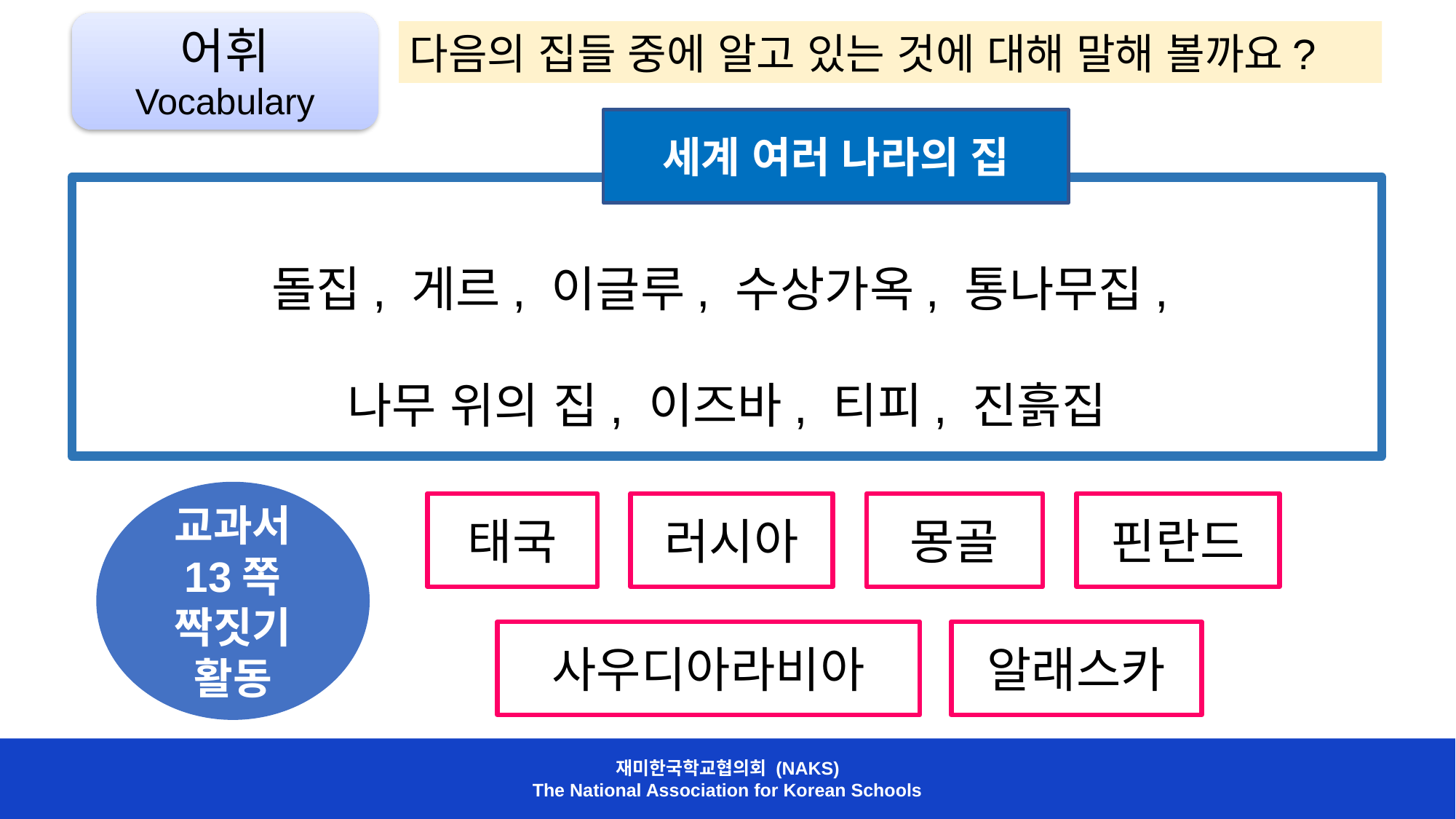

어휘 Vocabulary
다음의 집들 중에 알고 있는 것에 대해 말해 볼까요?
세계 여러 나라의 집
돌집, 게르, 이글루, 수상가옥, 통나무집,
나무 위의 집, 이즈바, 티피, 진흙집
교과서 13쪽 짝짓기 활동
태국
러시아
몽골
핀란드
사우디아라비아
알래스카
재미한국학교협의회 (NAKS)
The National Association for Korean Schools